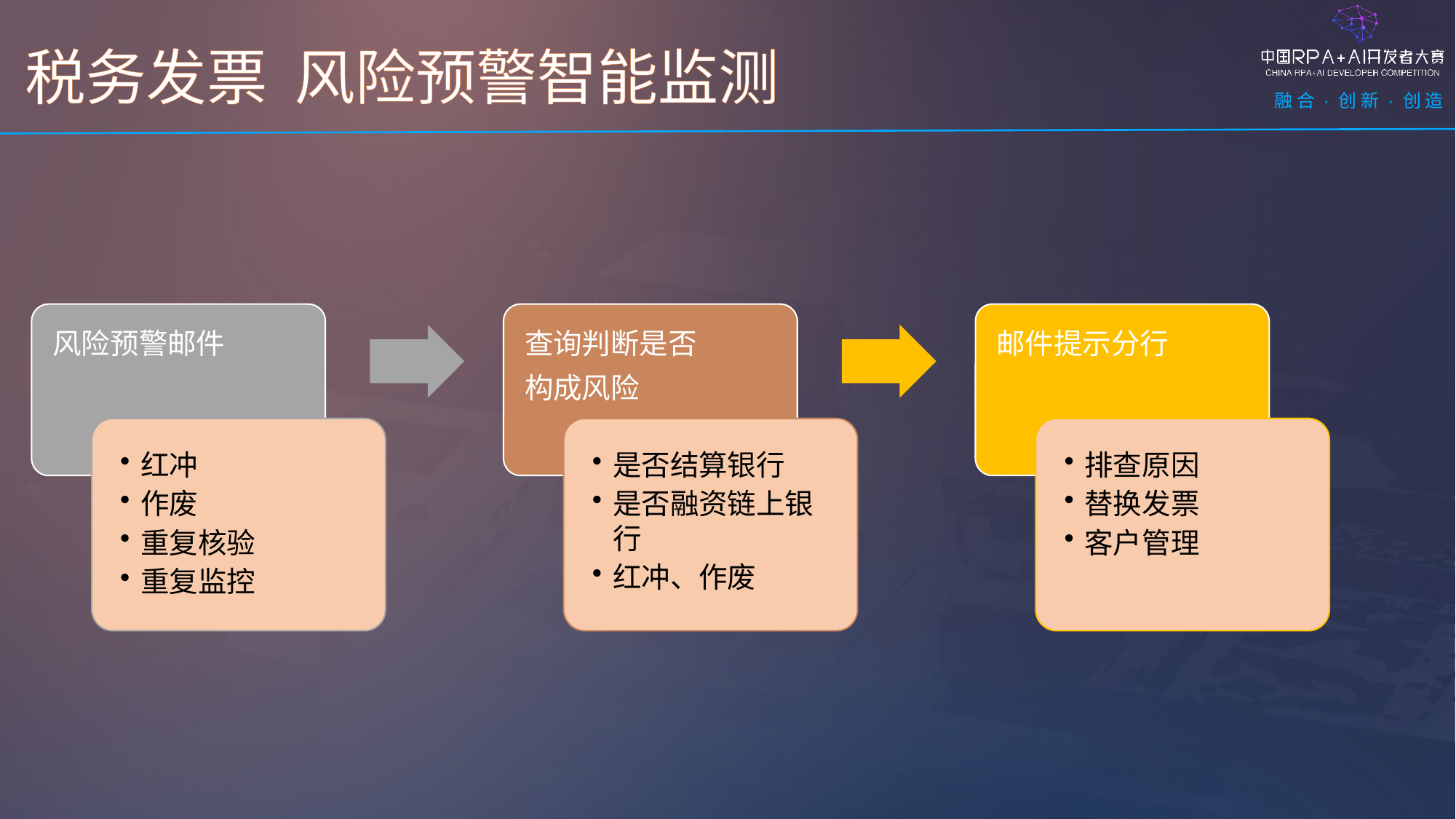

税务发票  风险预警智能监测
风险预警邮件
红冲
作废
重复核验
重复监控

查询判断是否
构成风险
是否结算银行
是否融资链上银行
红冲、作废

邮件提示分行
排查原因
替换发票
客户管理